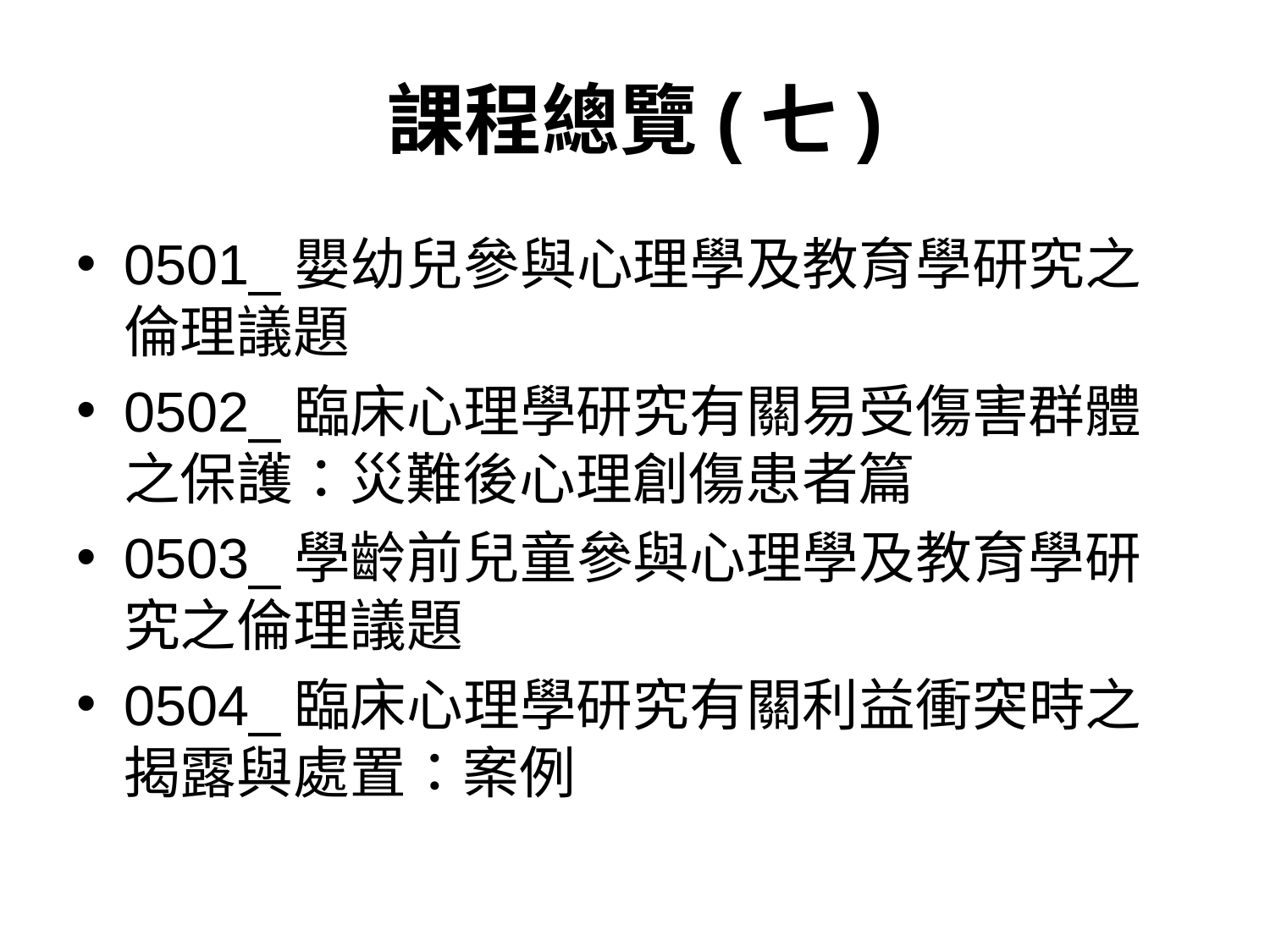

# 課程總覽(七)
0501_嬰幼兒參與心理學及教育學研究之倫理議題
0502_臨床心理學研究有關易受傷害群體之保護：災難後心理創傷患者篇
0503_學齡前兒童參與心理學及教育學研究之倫理議題
0504_臨床心理學研究有關利益衝突時之揭露與處置：案例